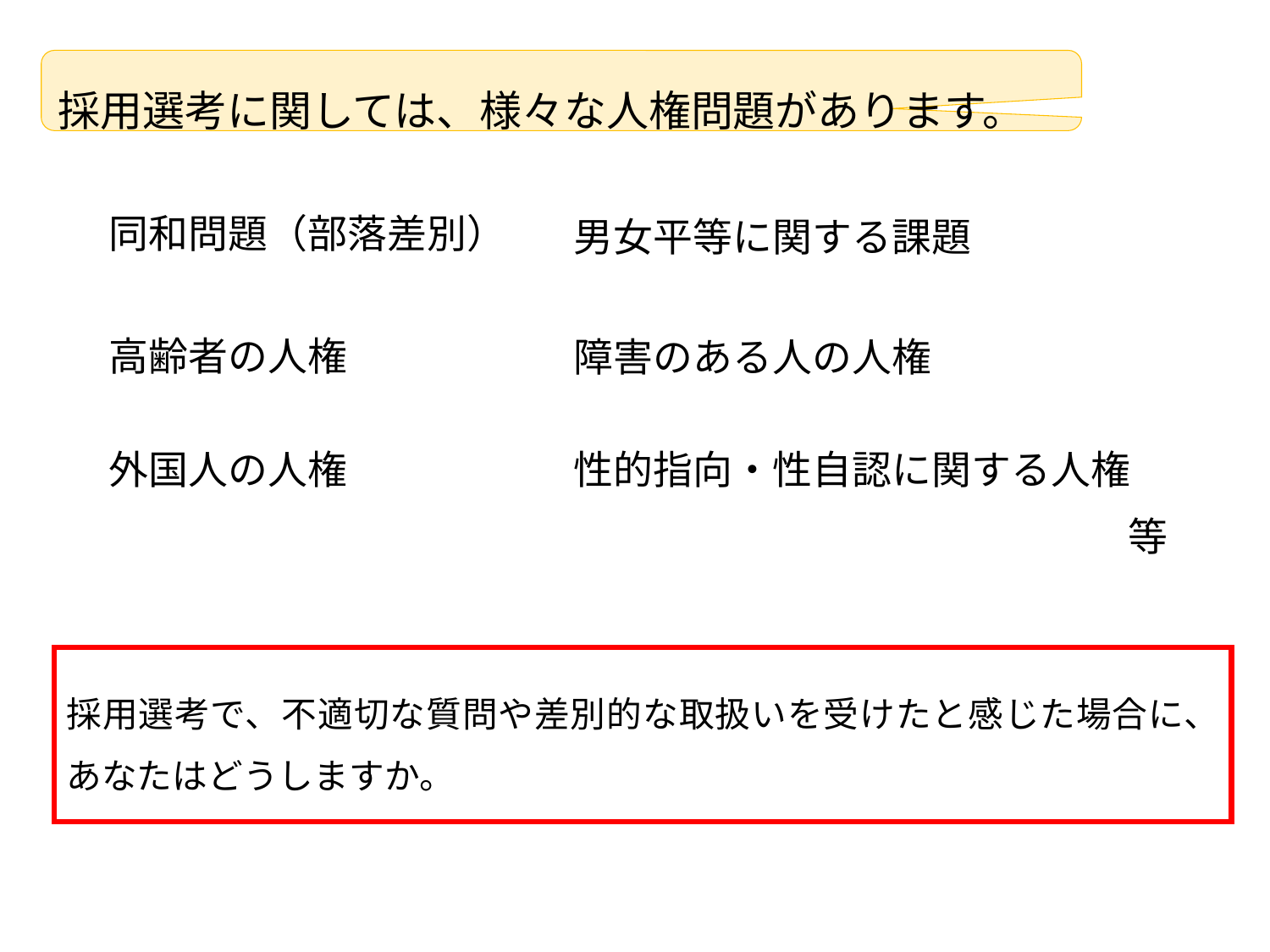

採用選考に関しては、様々な人権問題があります。
同和問題（部落差別）
男女平等に関する課題
高齢者の人権
障害のある人の人権
外国人の人権
性的指向・性自認に関する人権
等
採用選考で、不適切な質問や差別的な取扱いを受けたと感じた場合に、あなたはどうしますか。